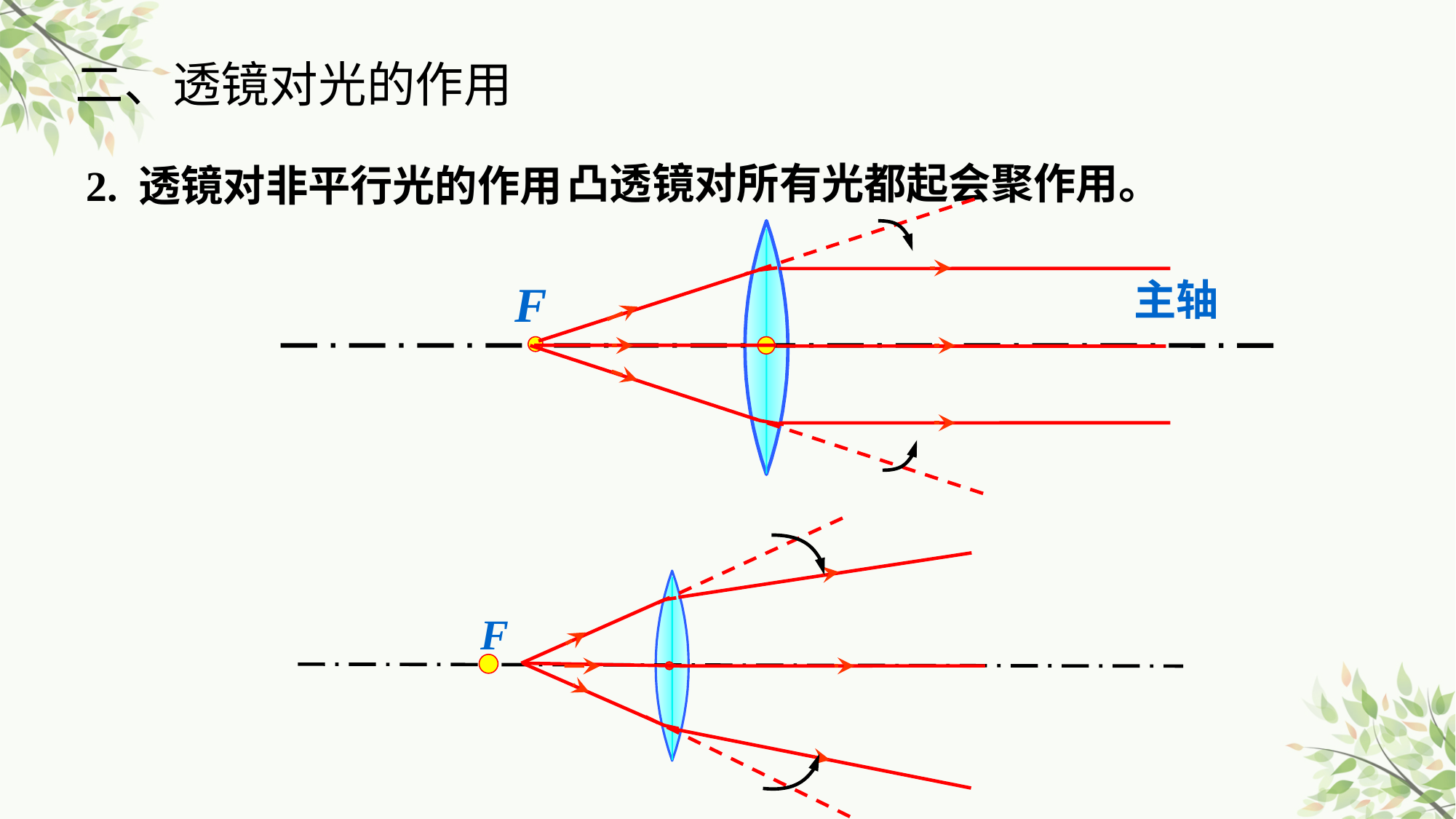

二、透镜对光的作用
2. 透镜对非平行光的作用
凸透镜对所有光都起会聚作用。

F
主轴

F